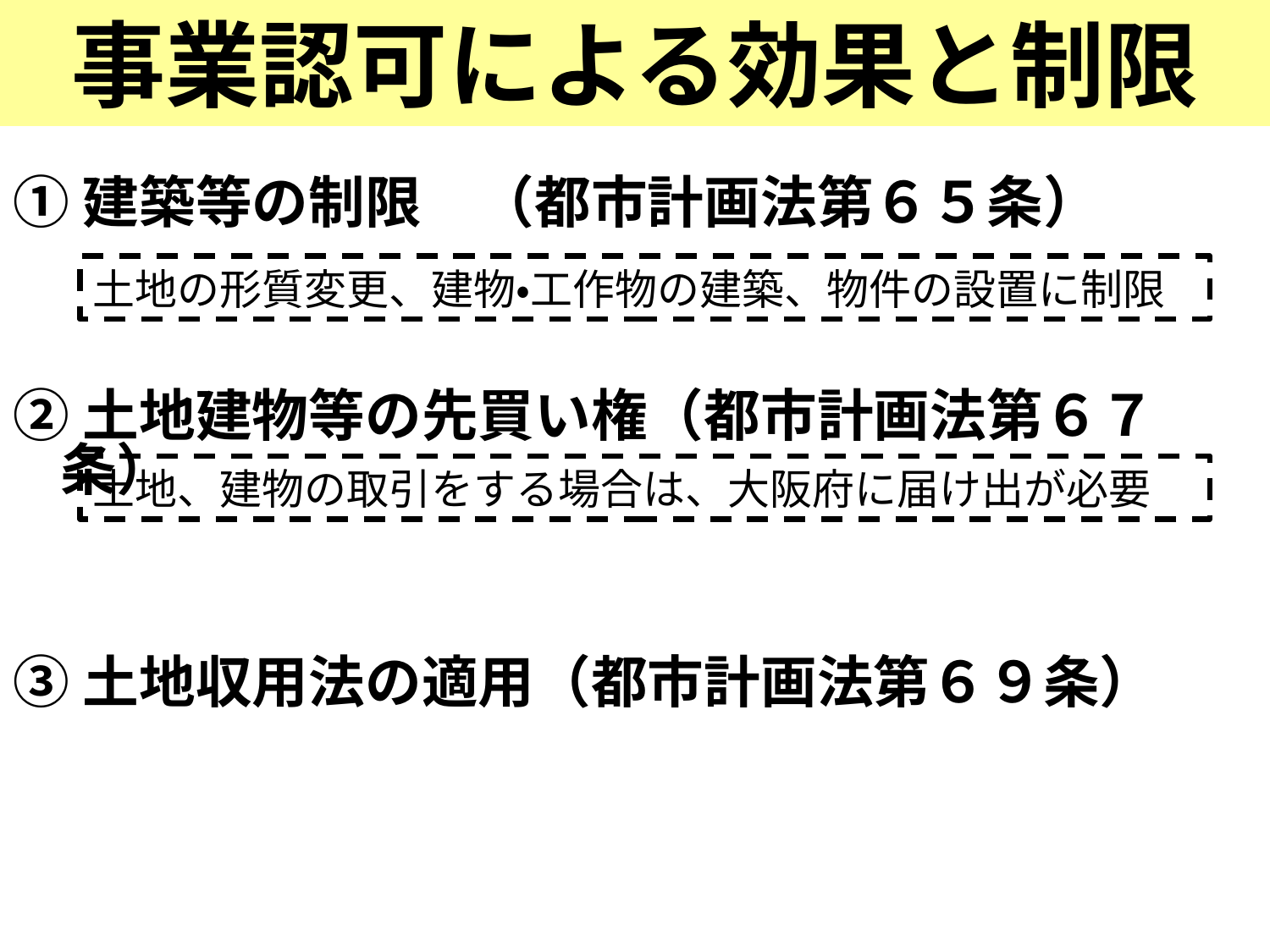

# 事業認可による効果と制限

①建築等の制限　（都市計画法第６５条）

②土地建物等の先買い権（都市計画法第６７条）

③土地収用法の適用（都市計画法第６９条）

土地の形質変更、建物・工作物の建築、物件の設置に制限
土地、建物の取引をする場合は、大阪府に届け出が必要